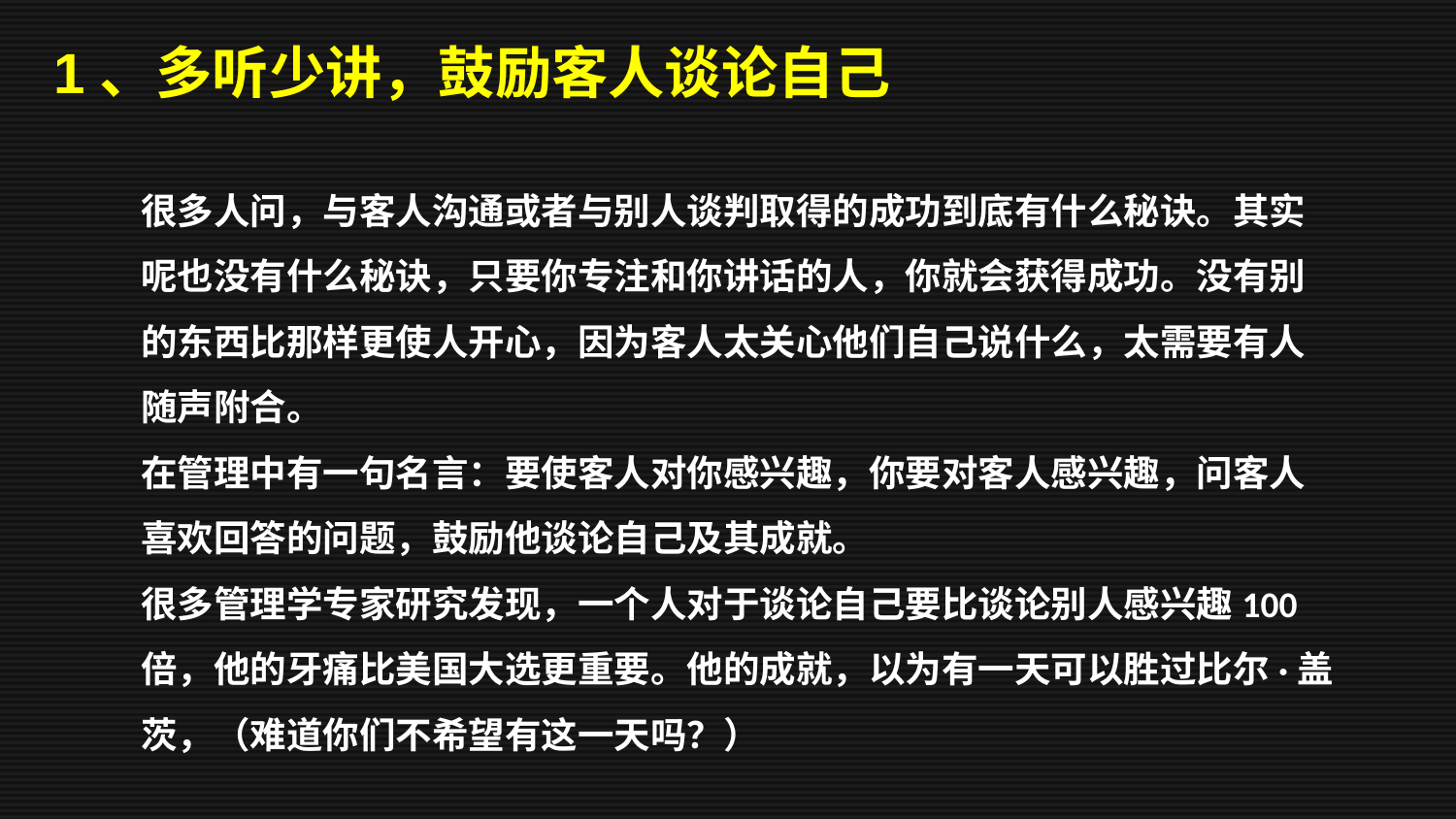

1、多听少讲，鼓励客人谈论自己
很多人问，与客人沟通或者与别人谈判取得的成功到底有什么秘诀。其实呢也没有什么秘诀，只要你专注和你讲话的人，你就会获得成功。没有别的东西比那样更使人开心，因为客人太关心他们自己说什么，太需要有人随声附合。
在管理中有一句名言：要使客人对你感兴趣，你要对客人感兴趣，问客人喜欢回答的问题，鼓励他谈论自己及其成就。
很多管理学专家研究发现，一个人对于谈论自己要比谈论别人感兴趣100倍，他的牙痛比美国大选更重要。他的成就，以为有一天可以胜过比尔·盖茨，（难道你们不希望有这一天吗？）